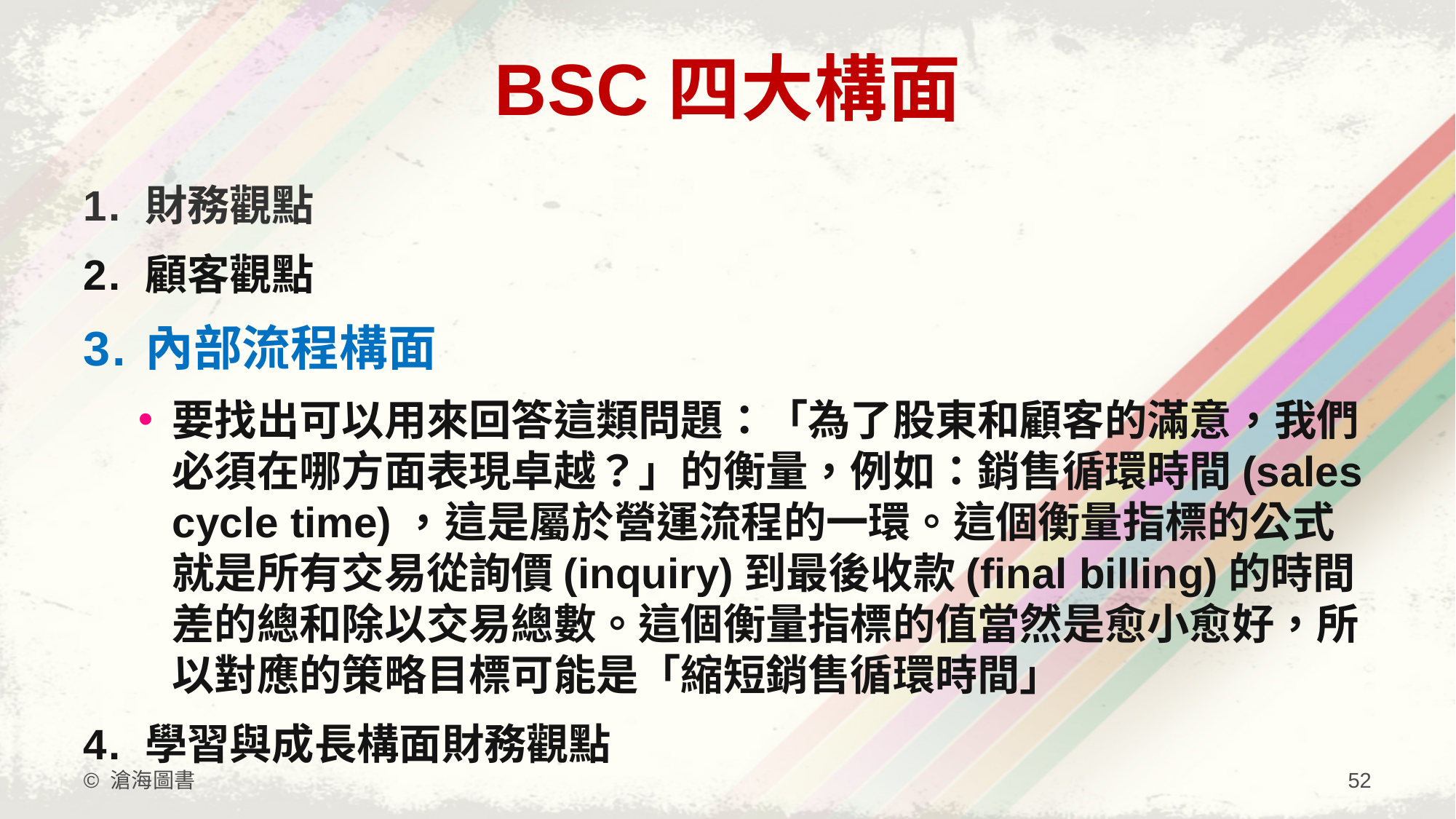

# BSC四大構面
財務觀點
顧客觀點
內部流程構面
要找出可以用來回答這類問題：「為了股東和顧客的滿意，我們必須在哪方面表現卓越？」的衡量，例如：銷售循環時間(sales cycle time)，這是屬於營運流程的一環。這個衡量指標的公式就是所有交易從詢價(inquiry)到最後收款(final billing)的時間差的總和除以交易總數。這個衡量指標的值當然是愈小愈好，所以對應的策略目標可能是「縮短銷售循環時間」
學習與成長構面財務觀點
© 滄海圖書
52